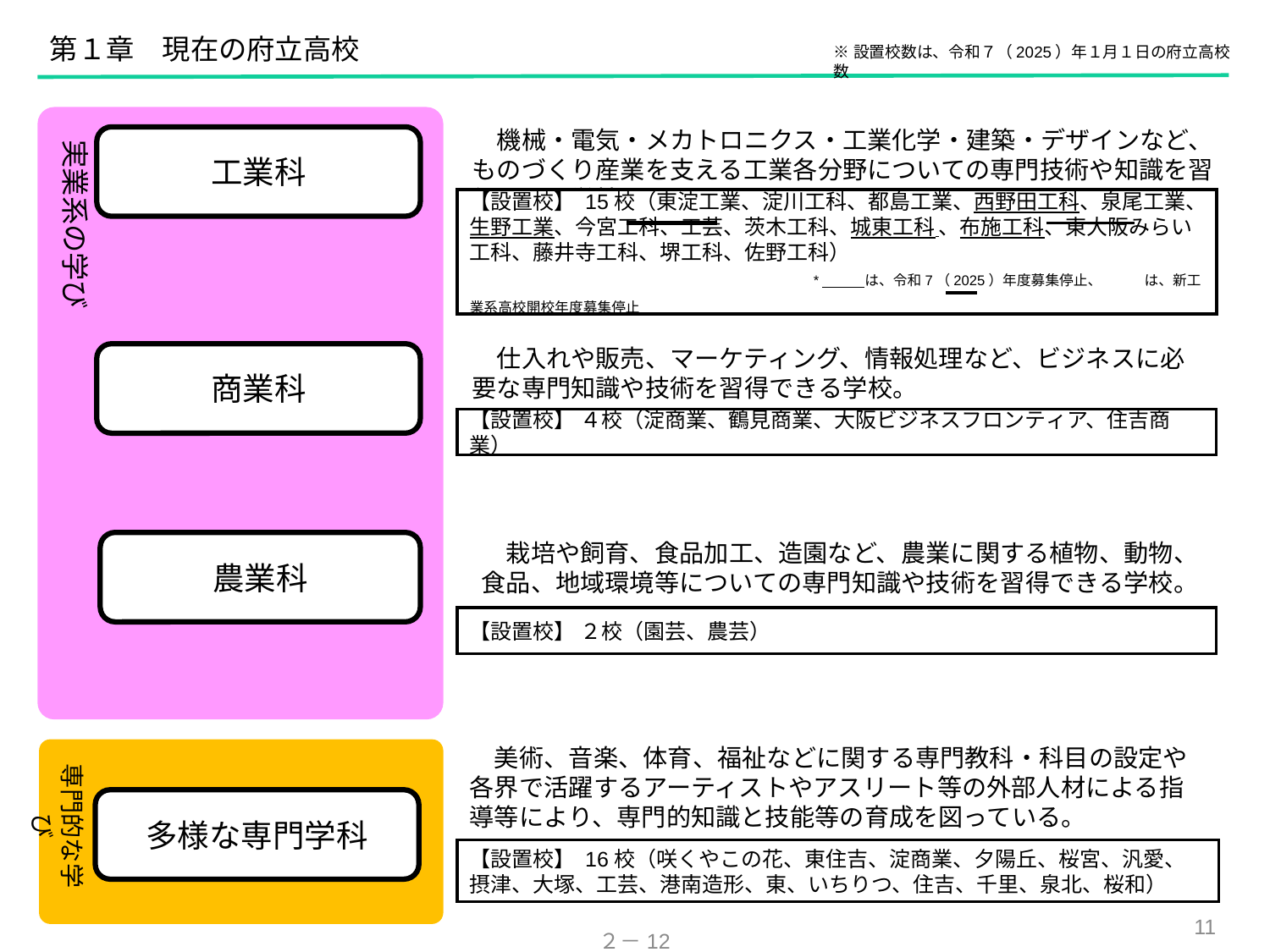

第１章　現在の府立高校
※設置校数は、令和７（2025）年１月１日の府立高校数

　機械・電気・メカトロニクス・工業化学・建築・デザインなど、ものづくり産業を支える工業各分野についての専門技術や知識を習得できる学校。
実業系の学び
工業科
【設置校】 15校（東淀工業、淀川工科、都島工業、西野田工科、泉尾工業、生野工業、今宮工科、工芸、茨木工科、城東工科 、布施工科、東大阪みらい工科、藤井寺工科、堺工科、佐野工科）
　　　　　　　　　　　　　　　　*　　　は、令和7（2025）年度募集停止、　　　は、新工業系高校開校年度募集停止
　仕入れや販売、マーケティング、情報処理など、ビジネスに必要な専門知識や技術を習得できる学校。
商業科
【設置校】 ４校（淀商業、鶴見商業、大阪ビジネスフロンティア、住吉商業）
　栽培や飼育、食品加工、造園など、農業に関する植物、動物、食品、地域環境等についての専門知識や技術を習得できる学校。
農業科
【設置校】 ２校（園芸、農芸）
　美術、音楽、体育、福祉などに関する専門教科・科目の設定や各界で活躍するアーティストやアスリート等の外部人材による指導等により、専門的知識と技能等の育成を図っている。

専門的な学び
多様な専門学科
【設置校】 16校（咲くやこの花、東住吉、淀商業、夕陽丘、桜宮、汎愛、摂津、大塚、工芸、港南造形、東、いちりつ、住吉、千里、泉北、桜和）
11
２－12